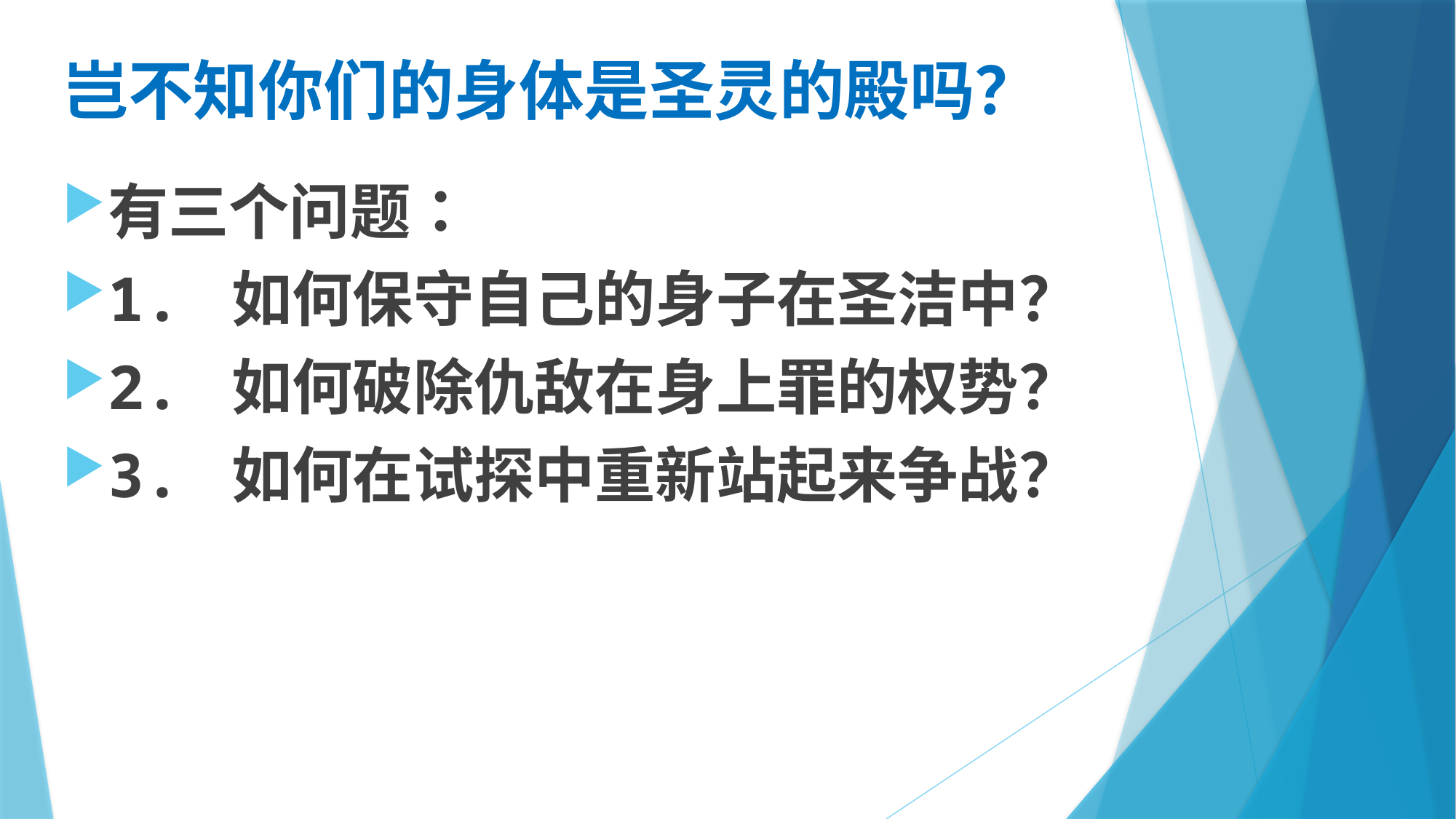

# 岂不知你们的身体是圣灵的殿吗？
有三个问题：
1. 如何保守自己的身子在圣洁中？
2. 如何破除仇敌在身上罪的权势？
3. 如何在试探中重新站起来争战？